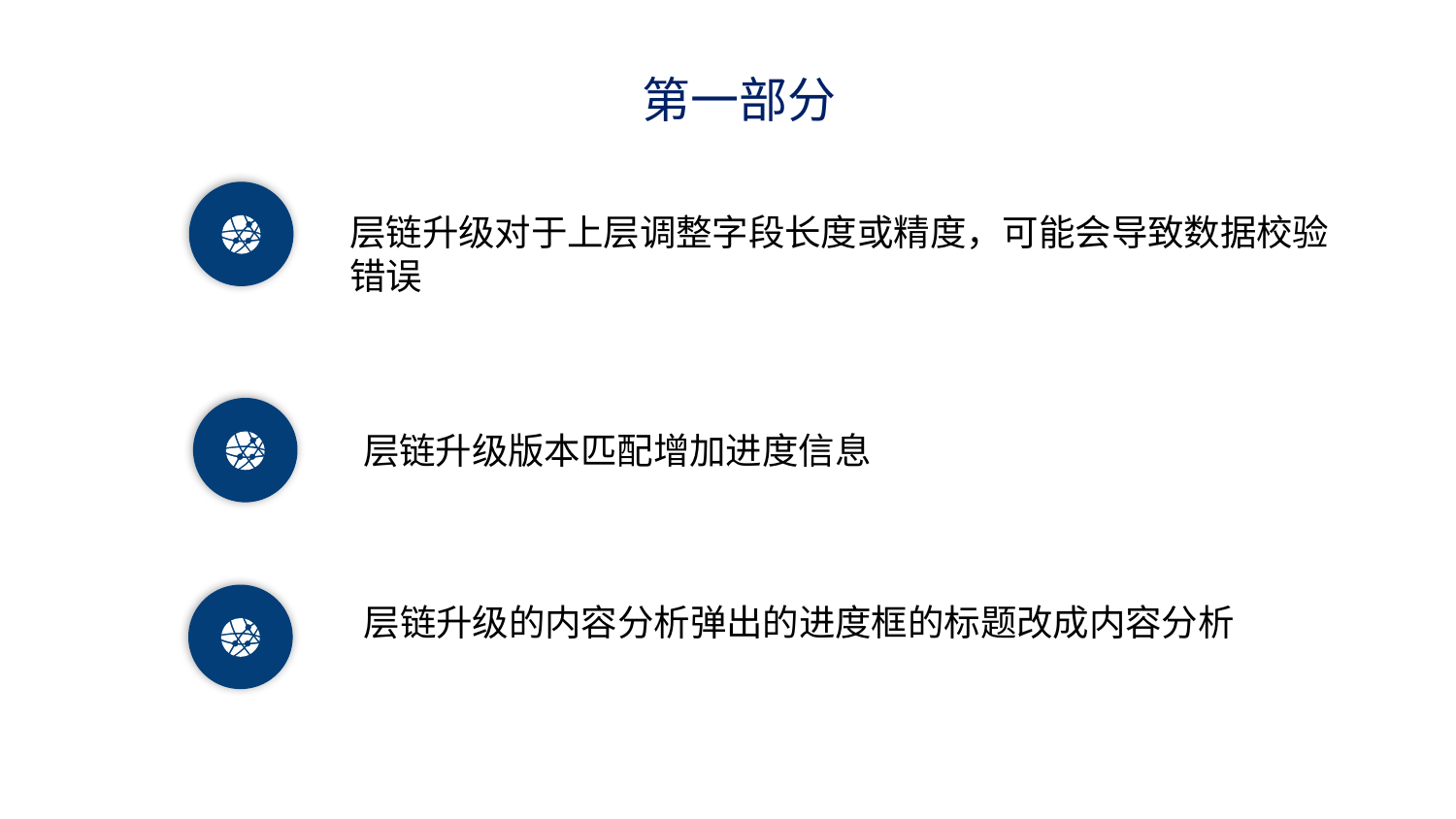

第一部分

层链升级对于上层调整字段长度或精度，可能会导致数据校验错误

层链升级版本匹配增加进度信息

层链升级的内容分析弹出的进度框的标题改成内容分析